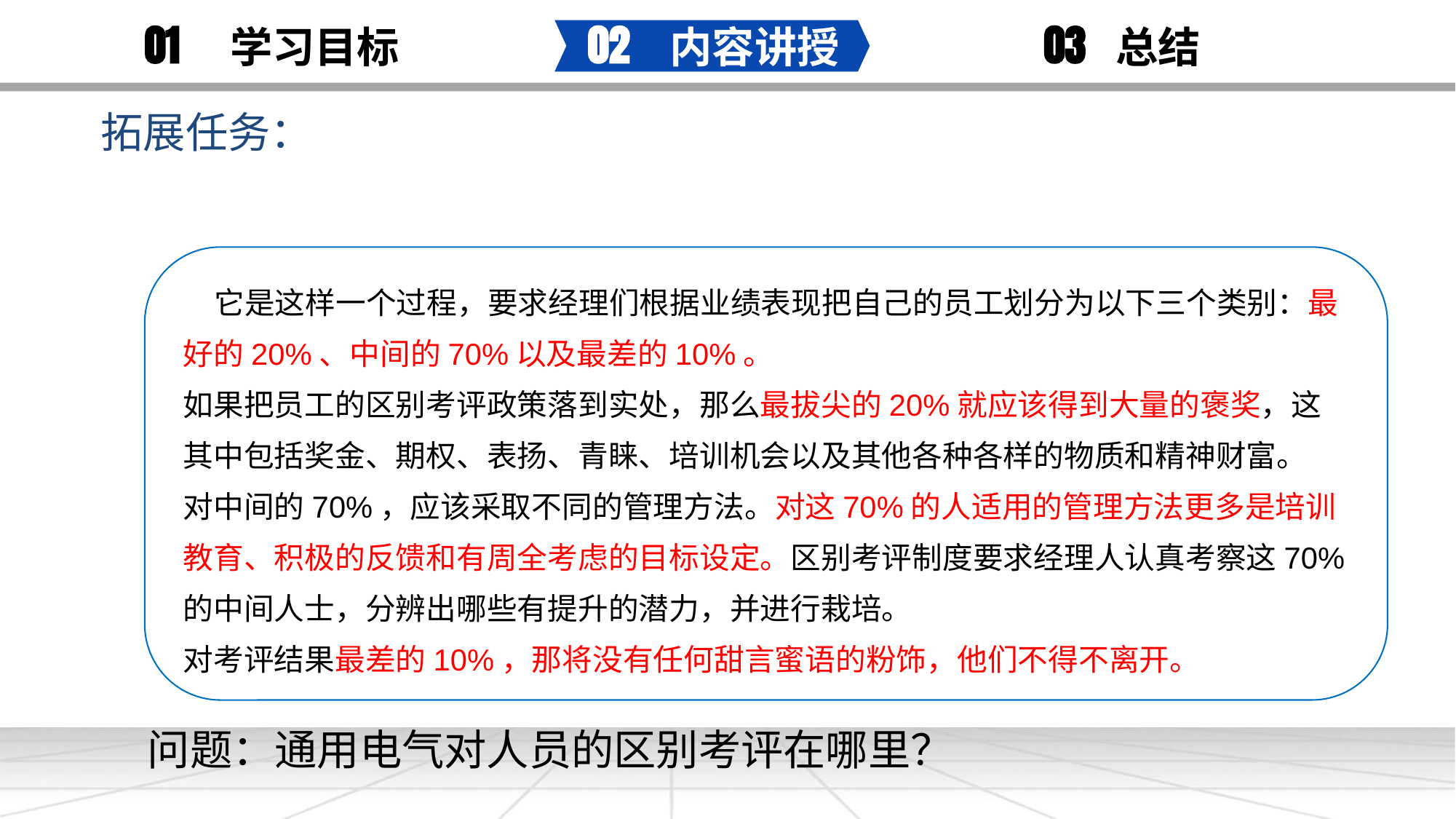

02   内容讲授
03  总结
01    学习目标

拓展任务：
添加
标题

     它是这样一个过程，要求经理们根据业绩表现把自己的员工划分为以下三个类别：最好的20%、中间的70%以及最差的10%。
如果把员工的区别考评政策落到实处，那么最拔尖的20%就应该得到大量的褒奖，这其中包括奖金、期权、表扬、青睐、培训机会以及其他各种各样的物质和精神财富。
对中间的70%，应该采取不同的管理方法。对这70%的人适用的管理方法更多是培训教育、积极的反馈和有周全考虑的目标设定。区别考评制度要求经理人认真考察这70%的中间人士，分辨出哪些有提升的潜力，并进行栽培。
对考评结果最差的10%，那将没有任何甜言蜜语的粉饰，他们不得不离开。
问题：通用电气对人员的区别考评在哪里？